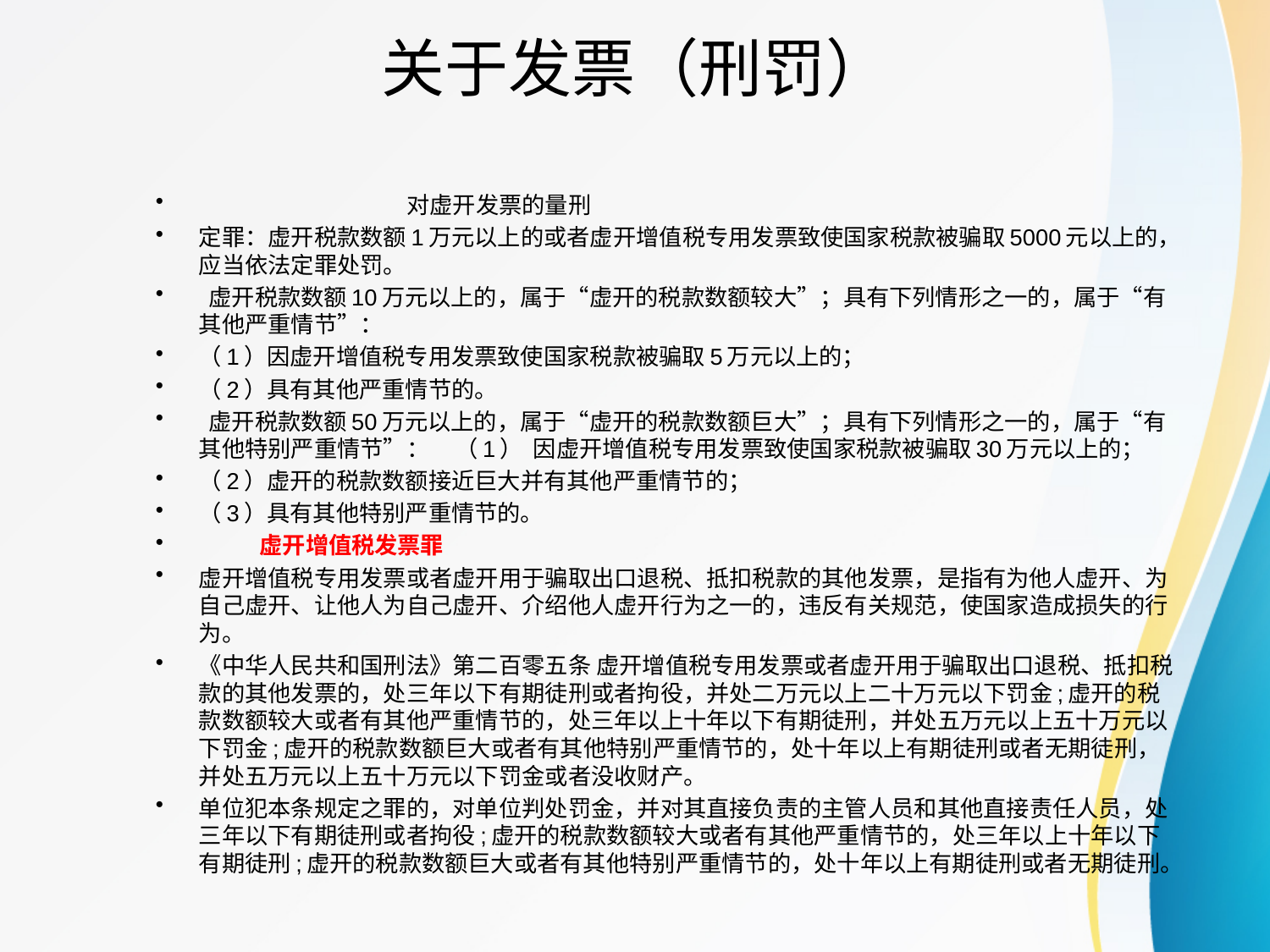

# 关于发票（刑罚）
                                        对虚开发票的量刑
定罪：虚开税款数额1万元以上的或者虚开增值税专用发票致使国家税款被骗取5000元以上的，应当依法定罪处罚。
 虚开税款数额10万元以上的，属于“虚开的税款数额较大”；具有下列情形之一的，属于“有其他严重情节”：
（1）因虚开增值税专用发票致使国家税款被骗取5万元以上的；
（2）具有其他严重情节的。
 虚开税款数额50万元以上的，属于“虚开的税款数额巨大”；具有下列情形之一的，属于“有其他特别严重情节”：     （1）  因虚开增值税专用发票致使国家税款被骗取30万元以上的；
（2）虚开的税款数额接近巨大并有其他严重情节的；
（3）具有其他特别严重情节的。
           虚开增值税发票罪
虚开增值税专用发票或者虚开用于骗取出口退税、抵扣税款的其他发票，是指有为他人虚开、为自己虚开、让他人为自己虚开、介绍他人虚开行为之一的，违反有关规范，使国家造成损失的行为。
《中华人民共和国刑法》第二百零五条 虚开增值税专用发票或者虚开用于骗取出口退税、抵扣税款的其他发票的，处三年以下有期徒刑或者拘役，并处二万元以上二十万元以下罚金;虚开的税款数额较大或者有其他严重情节的，处三年以上十年以下有期徒刑，并处五万元以上五十万元以下罚金;虚开的税款数额巨大或者有其他特别严重情节的，处十年以上有期徒刑或者无期徒刑，并处五万元以上五十万元以下罚金或者没收财产。
单位犯本条规定之罪的，对单位判处罚金，并对其直接负责的主管人员和其他直接责任人员，处三年以下有期徒刑或者拘役;虚开的税款数额较大或者有其他严重情节的，处三年以上十年以下有期徒刑;虚开的税款数额巨大或者有其他特别严重情节的，处十年以上有期徒刑或者无期徒刑。